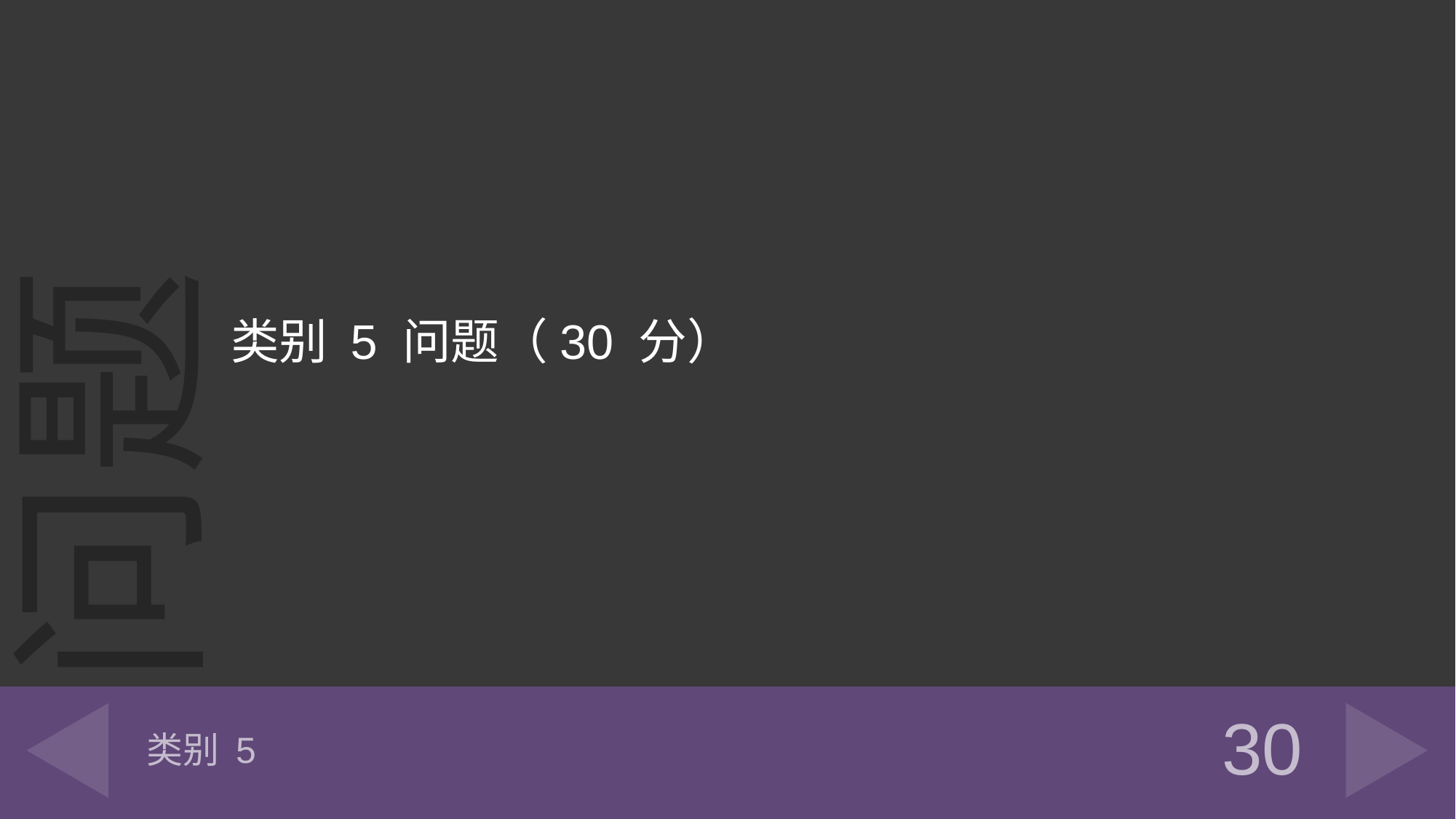

类别 5 问题（30 分）
# 类别 5
30